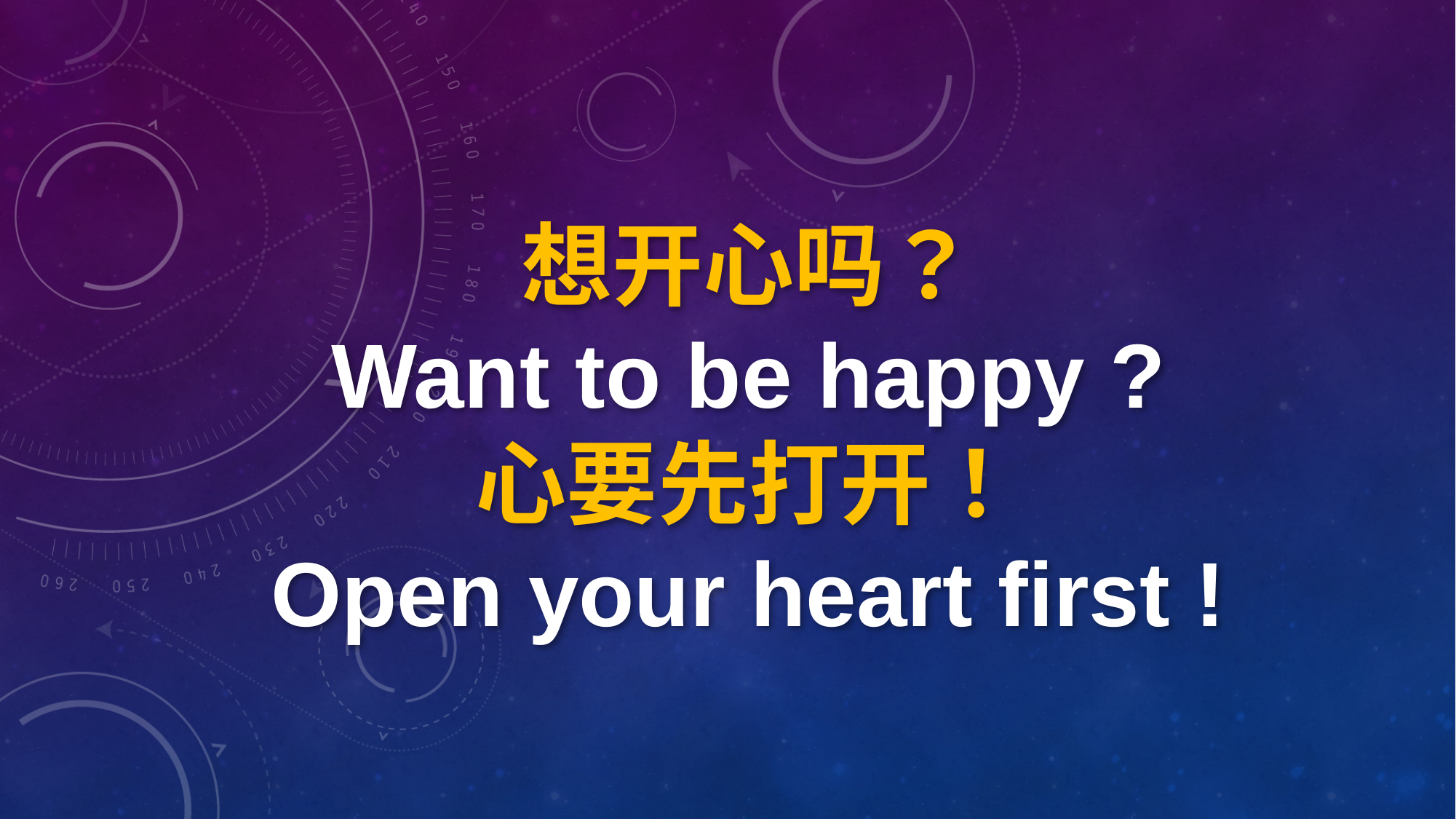

想开心吗？
Want to be happy ?
心要先打开！
Open your heart first !